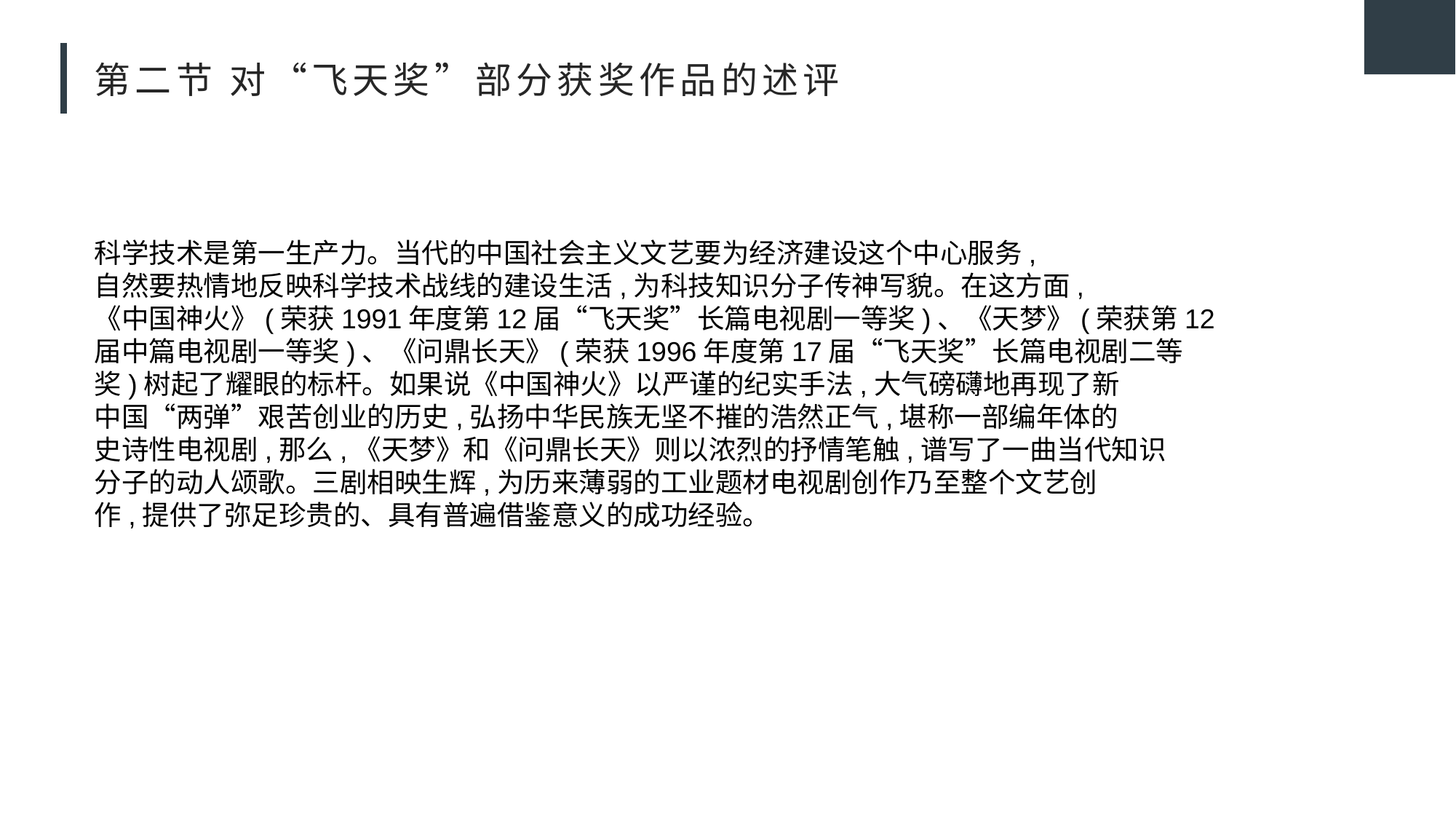

# 第二节 对“飞天奖”部分获奖作品的述评
科学技术是第一生产力。当代的中国社会主义文艺要为经济建设这个中心服务,
自然要热情地反映科学技术战线的建设生活,为科技知识分子传神写貌。在这方面,
《中国神火》(荣获1991年度第12届“飞天奖”长篇电视剧一等奖)、《天梦》(荣获第12
届中篇电视剧一等奖)、《问鼎长天》(荣获1996年度第17届“飞天奖”长篇电视剧二等
奖)树起了耀眼的标杆。如果说《中国神火》以严谨的纪实手法,大气磅礴地再现了新
中国“两弹”艰苦创业的历史,弘扬中华民族无坚不摧的浩然正气,堪称一部编年体的
史诗性电视剧,那么,《天梦》和《问鼎长天》则以浓烈的抒情笔触,谱写了一曲当代知识
分子的动人颂歌。三剧相映生辉,为历来薄弱的工业题材电视剧创作乃至整个文艺创
作,提供了弥足珍贵的、具有普遍借鉴意义的成功经验。